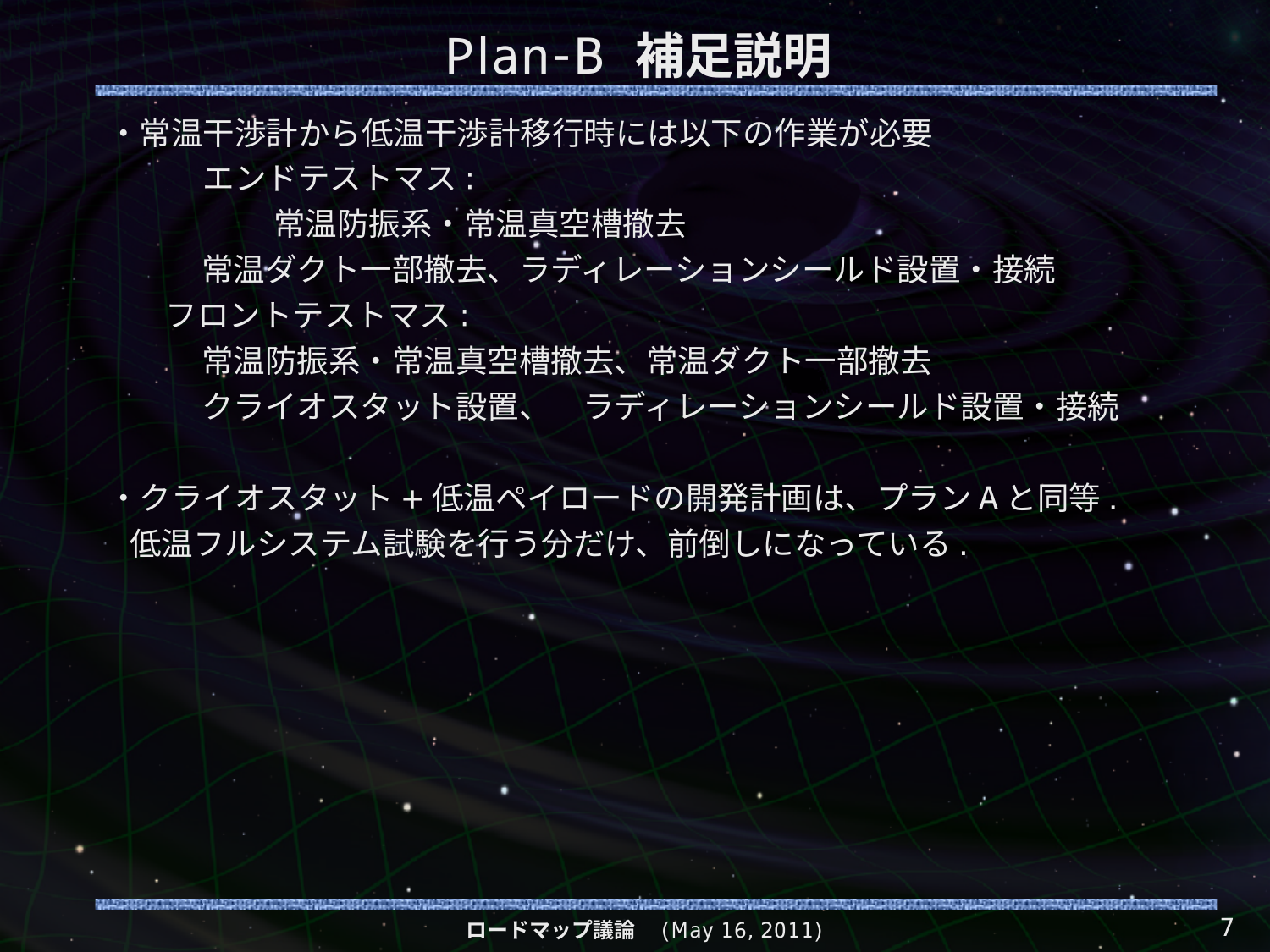

# Plan-B 補足説明
・常温干渉計から低温干渉計移行時には以下の作業が必要
　　　エンドテストマス:
　　　　　 常温防振系・常温真空槽撤去
            常温ダクト一部撤去、ラディレーションシールド設置・接続
       フロントテストマス:
            常温防振系・常温真空槽撤去、常温ダクト一部撤去
            クライオスタット設置、　ラディレーションシールド設置・接続

・クライオスタット+低温ペイロードの開発計画は、プランAと同等.
  低温フルシステム試験を行う分だけ、前倒しになっている.
7
ロードマップ議論　(May 16, 2011)